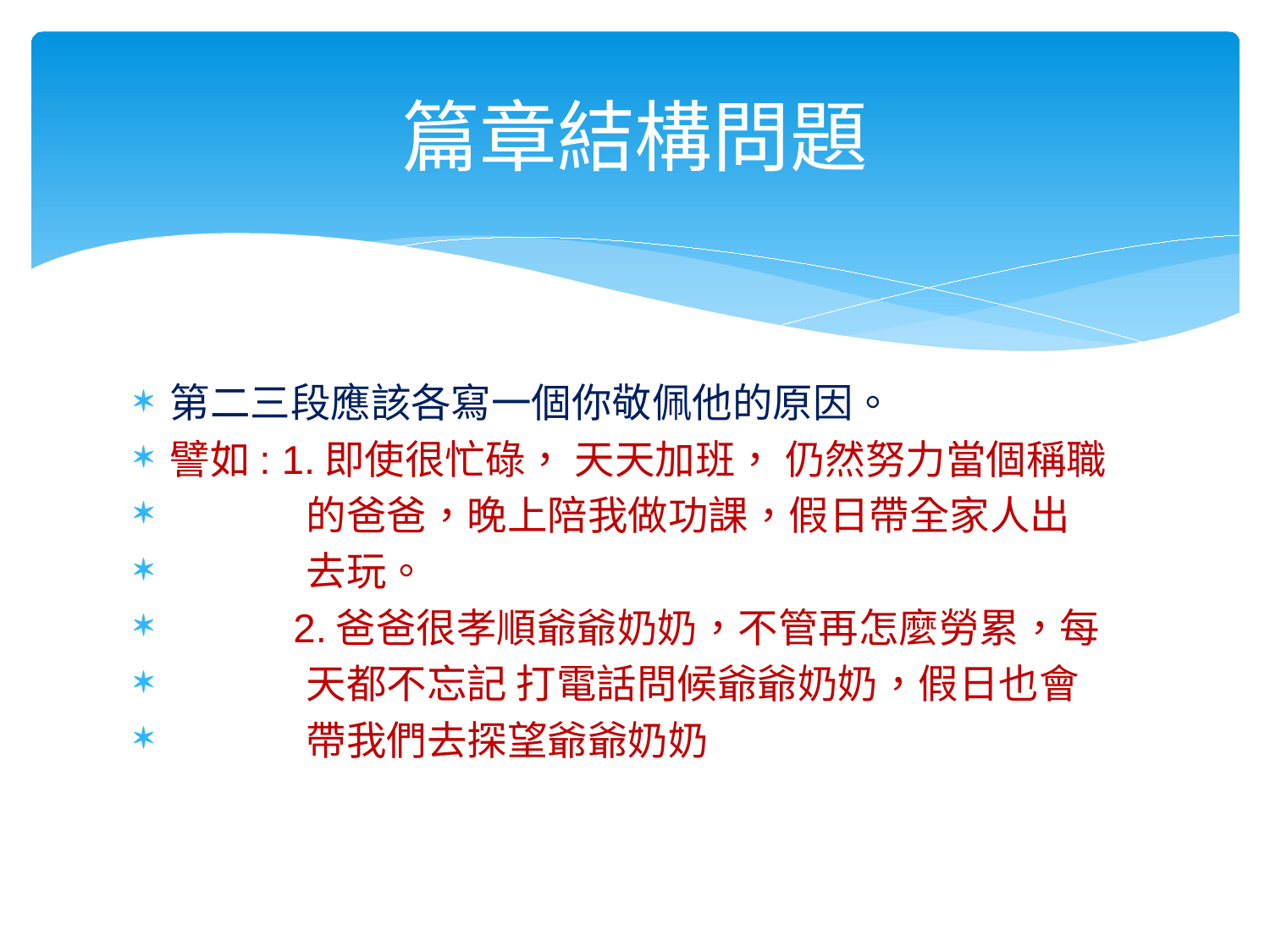

# 篇章結構問題
第二三段應該各寫一個你敬佩他的原因。
譬如: 1.即使很忙碌， 天天加班， 仍然努力當個稱職
              的爸爸，晚上陪我做功課，假日帶全家人出
              去玩。
           2.爸爸很孝順爺爺奶奶，不管再怎麼勞累，每
              天都不忘記 打電話問候爺爺奶奶，假日也會
              帶我們去探望爺爺奶奶